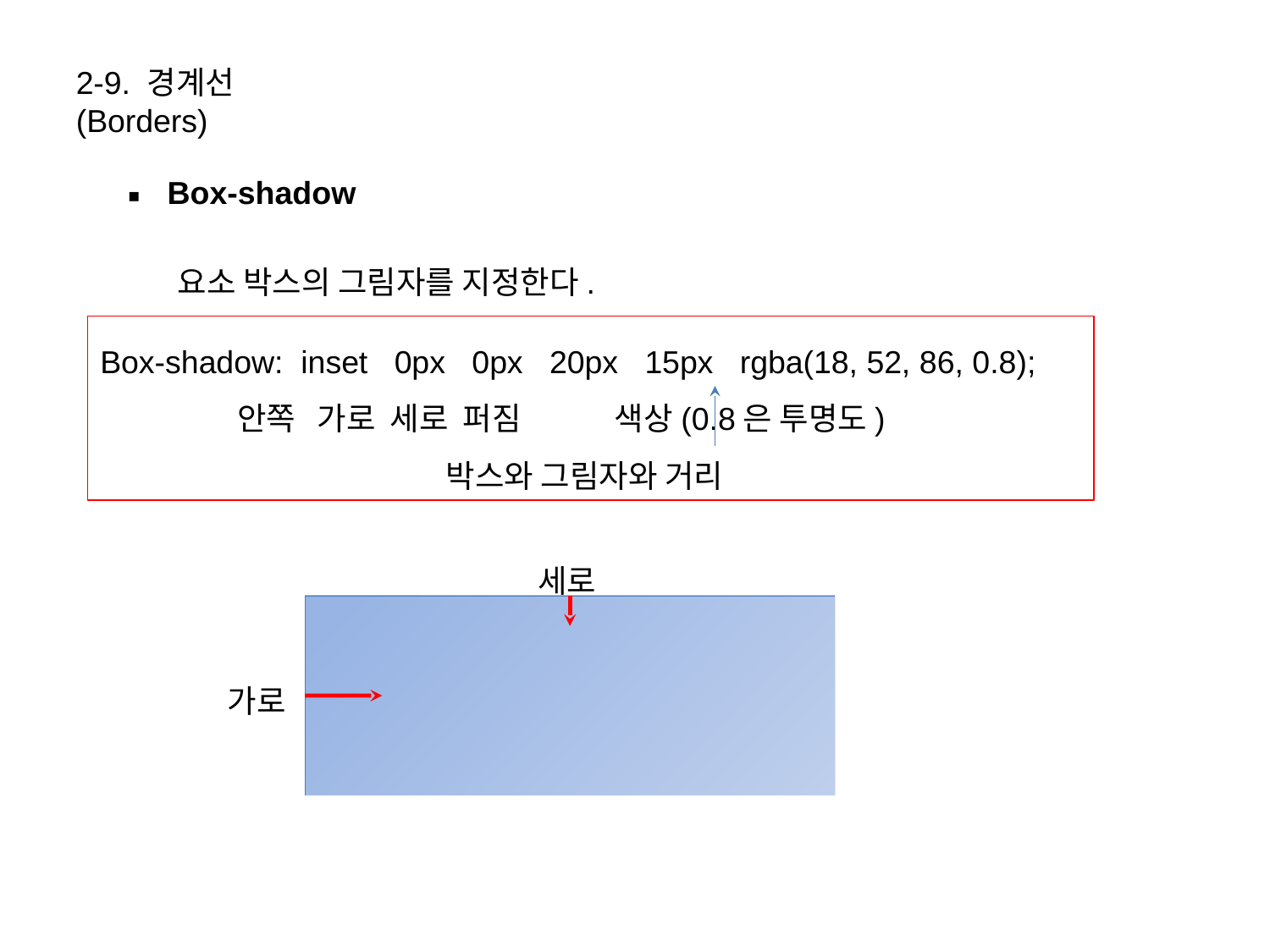

2-9. 경계선(Borders)
Box-shadow
요소 박스의 그림자를 지정한다.
Box-shadow:  inset   0px   0px   20px   15px   rgba(18, 52, 86, 0.8);
                  안쪽   가로  세로  퍼짐             색상(0.8은 투명도)
                                               박스와 그림자와 거리
세로

가로